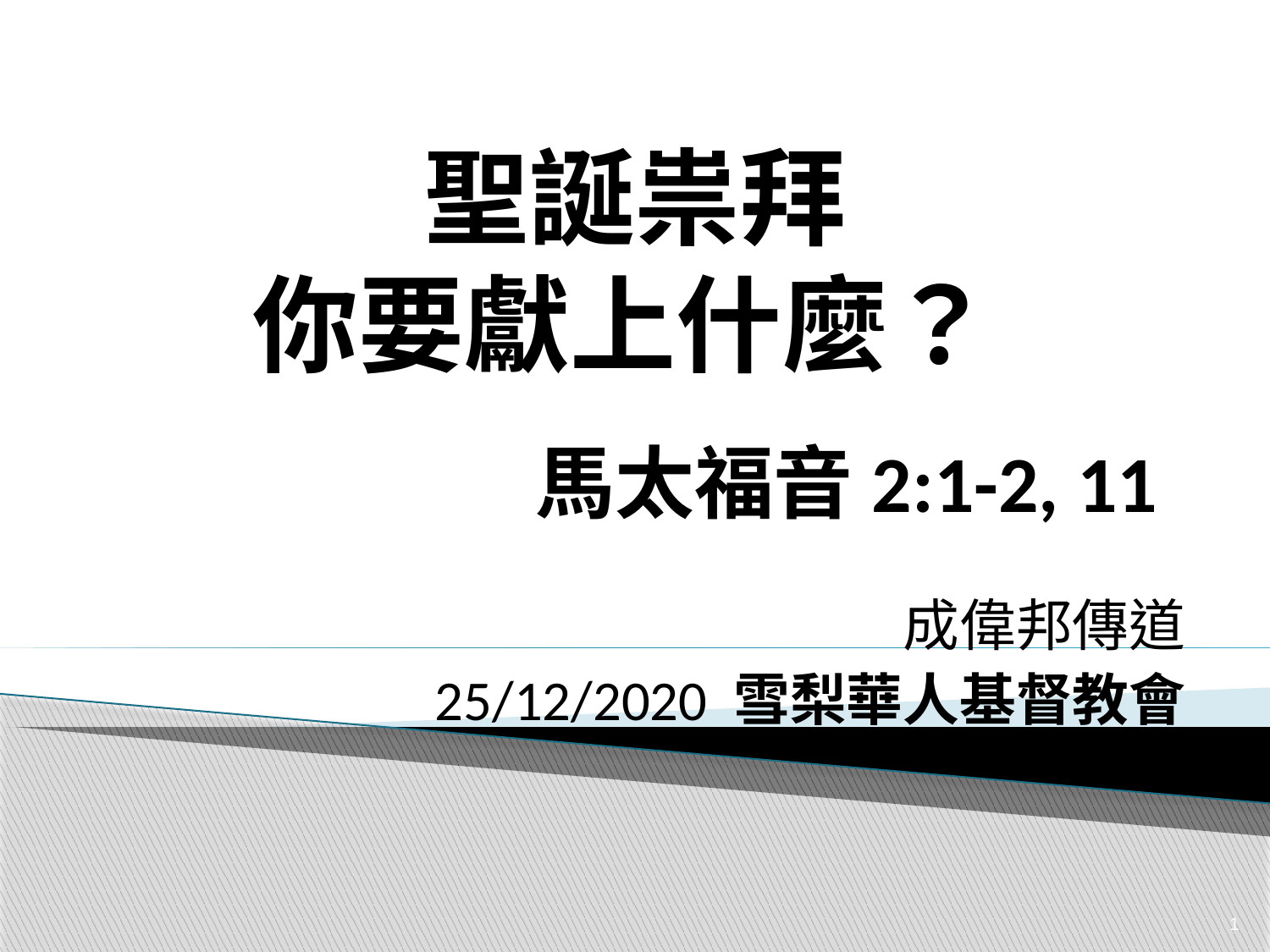

# 聖誕祟拜 你要獻上什麼？
馬太福音2:1-2, 11

成偉邦傳道
25/12/2020 雪梨華人基督教會
1